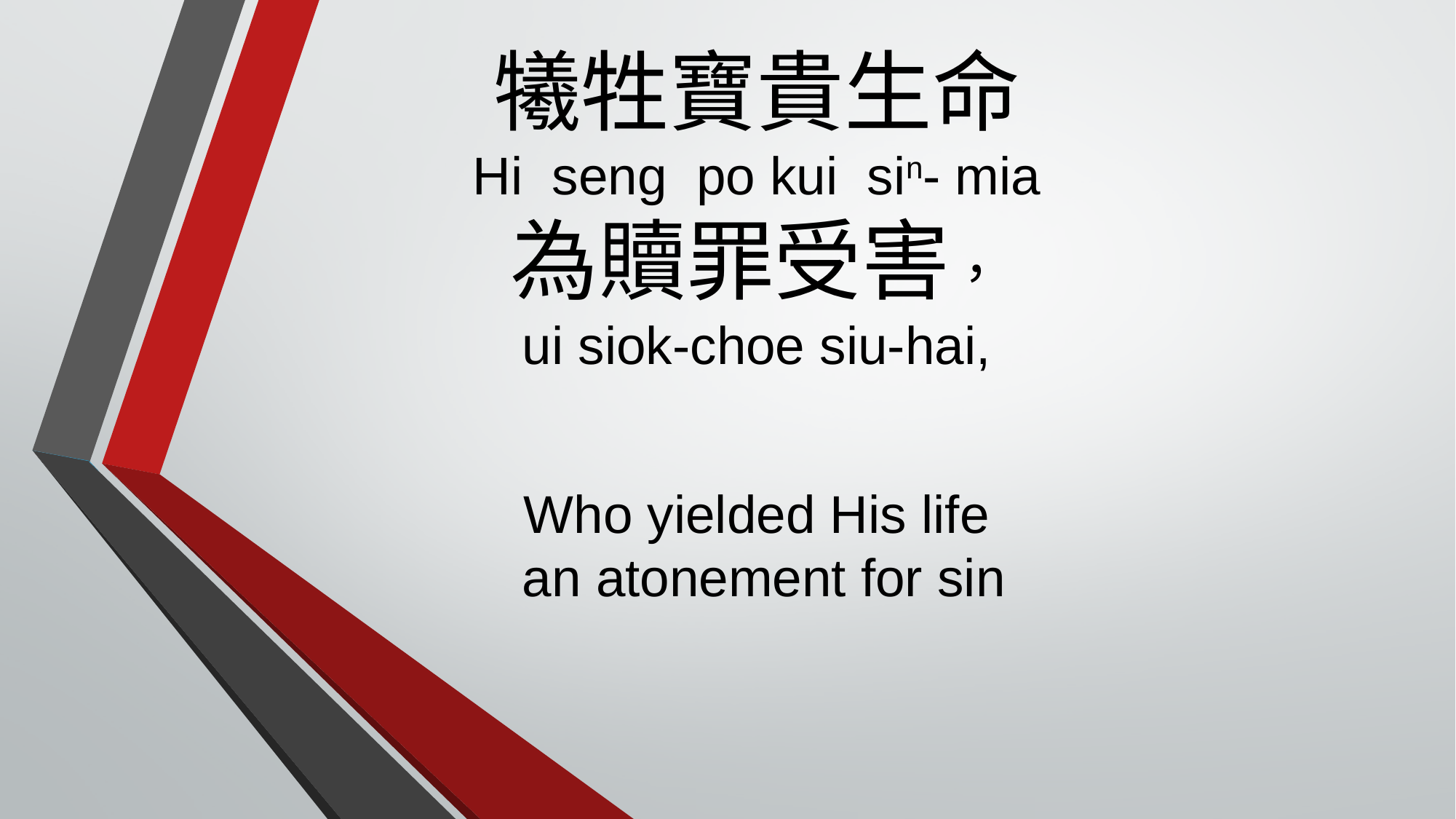

# 犧牲寶貴生命 Hi  seng  po kui  sin- mia 為贖罪受害， ui siok-choe siu-hai, Who yielded His life an atonement for sin